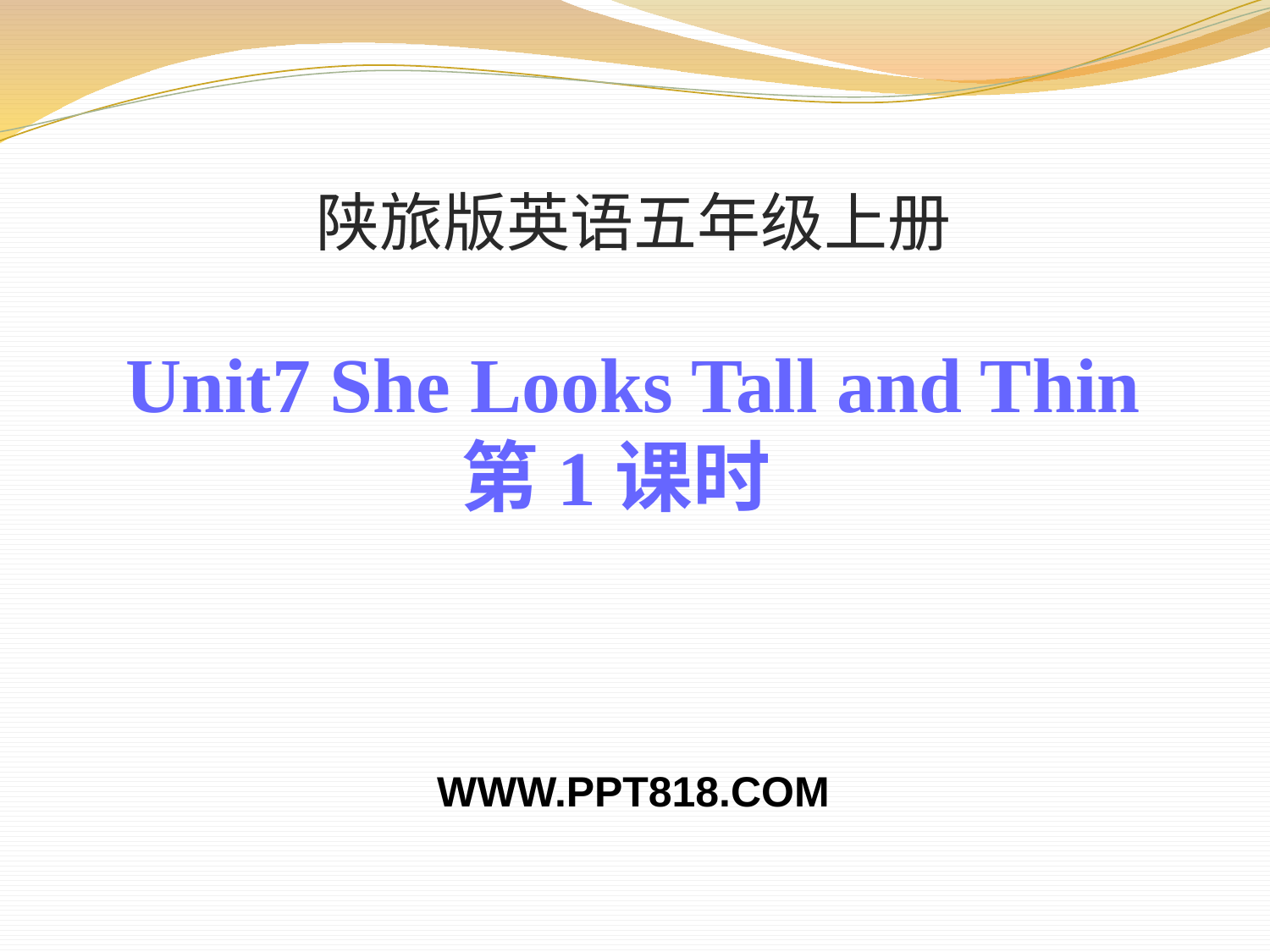

陕旅版英语五年级上册

Unit7 She Looks Tall and Thin
第1课时
WWW.PPT818.COM